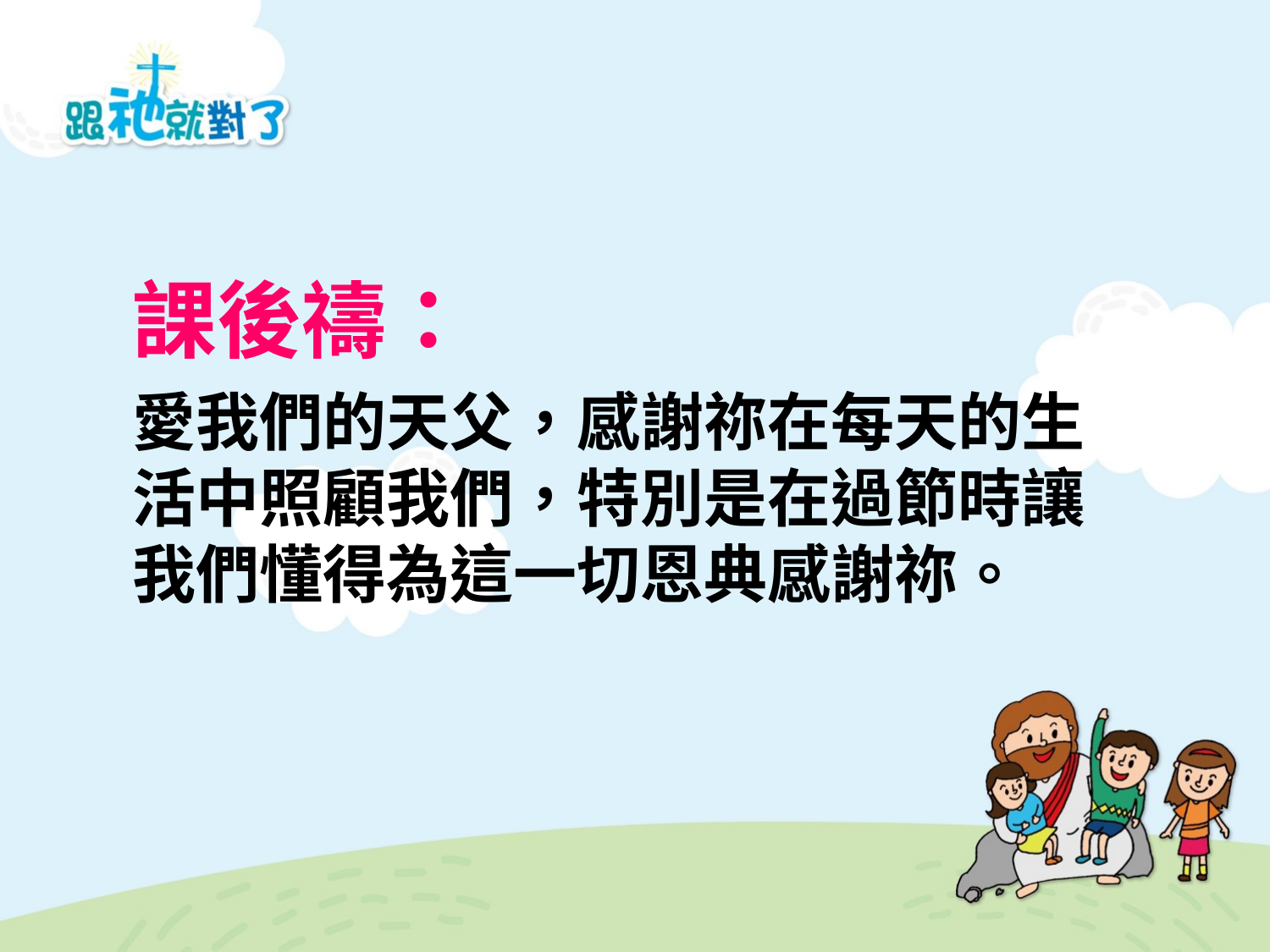

課後禱：
愛我們的天父，感謝祢在每天的生活中照顧我們，特別是在過節時讓我們懂得為這一切恩典感謝祢。